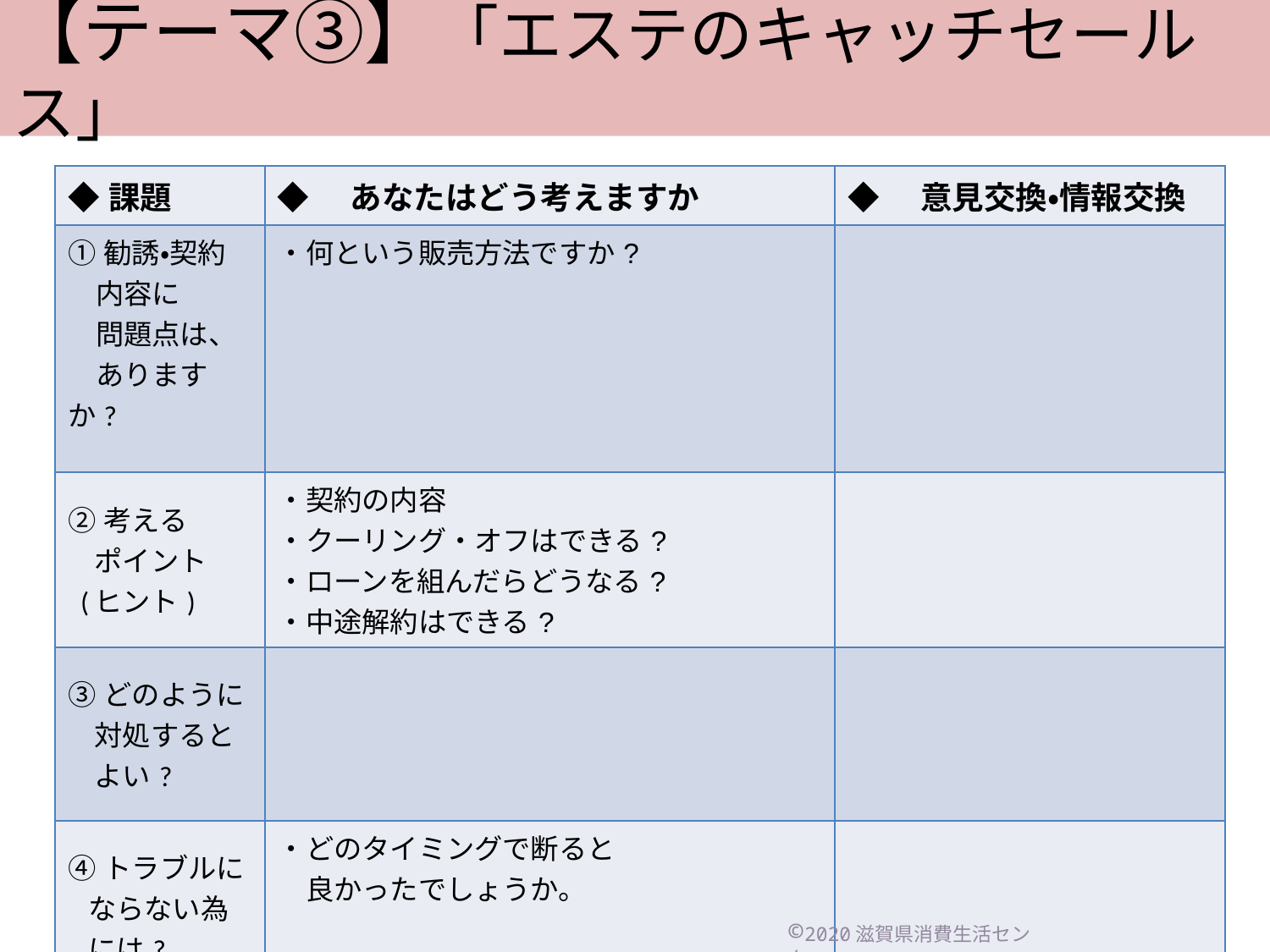

【テーマ③】「エステのキャッチセールス」
| ◆課題 | ◆　あなたはどう考えますか | ◆　意見交換・情報交換 |
| --- | --- | --- |
| ①勧誘・契約 　内容に 　問題点は、 　ありますか? | ・何という販売方法ですか? |  |
| ②考える ポイント (ヒント) | ・契約の内容 ・クーリング・オフはできる? ・ローンを組んだらどうなる? ・中途解約はできる? |  |
| ③どのように 対処すると よい? |  |  |
| ④トラブルに ならない為 には? | ・どのタイミングで断ると 　良かったでしょうか。 |  |
©2020滋賀県消費生活センター